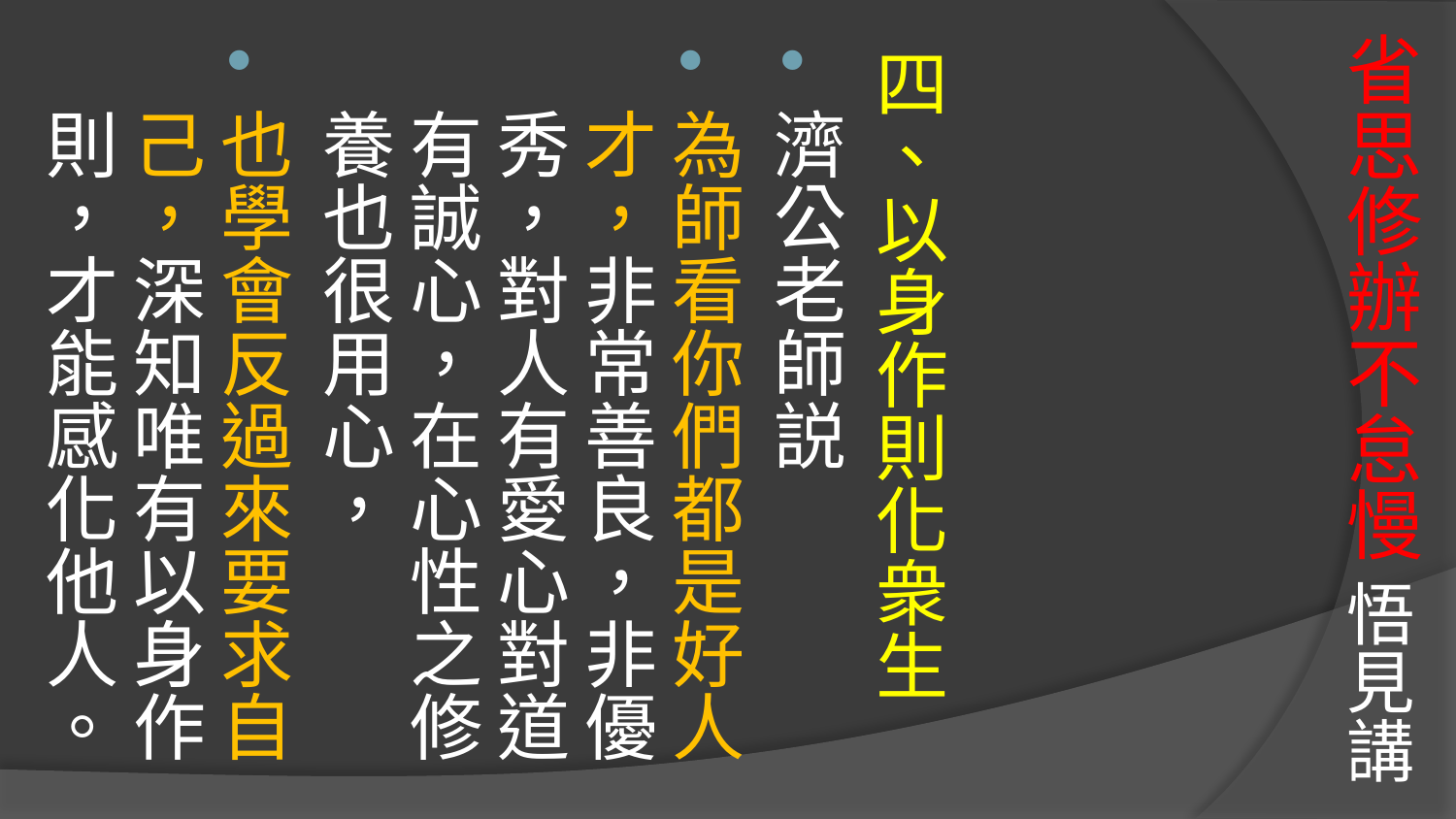

# 省思修辦不怠慢 悟見講
四、以身作則化衆生
濟公老師説
為師看你們都是好人才，非常善良，非優秀，對人有愛心對道有誠心，在心性之修養也很用心，
也學會反過來要求自己，深知唯有以身作則，才能感化他人。